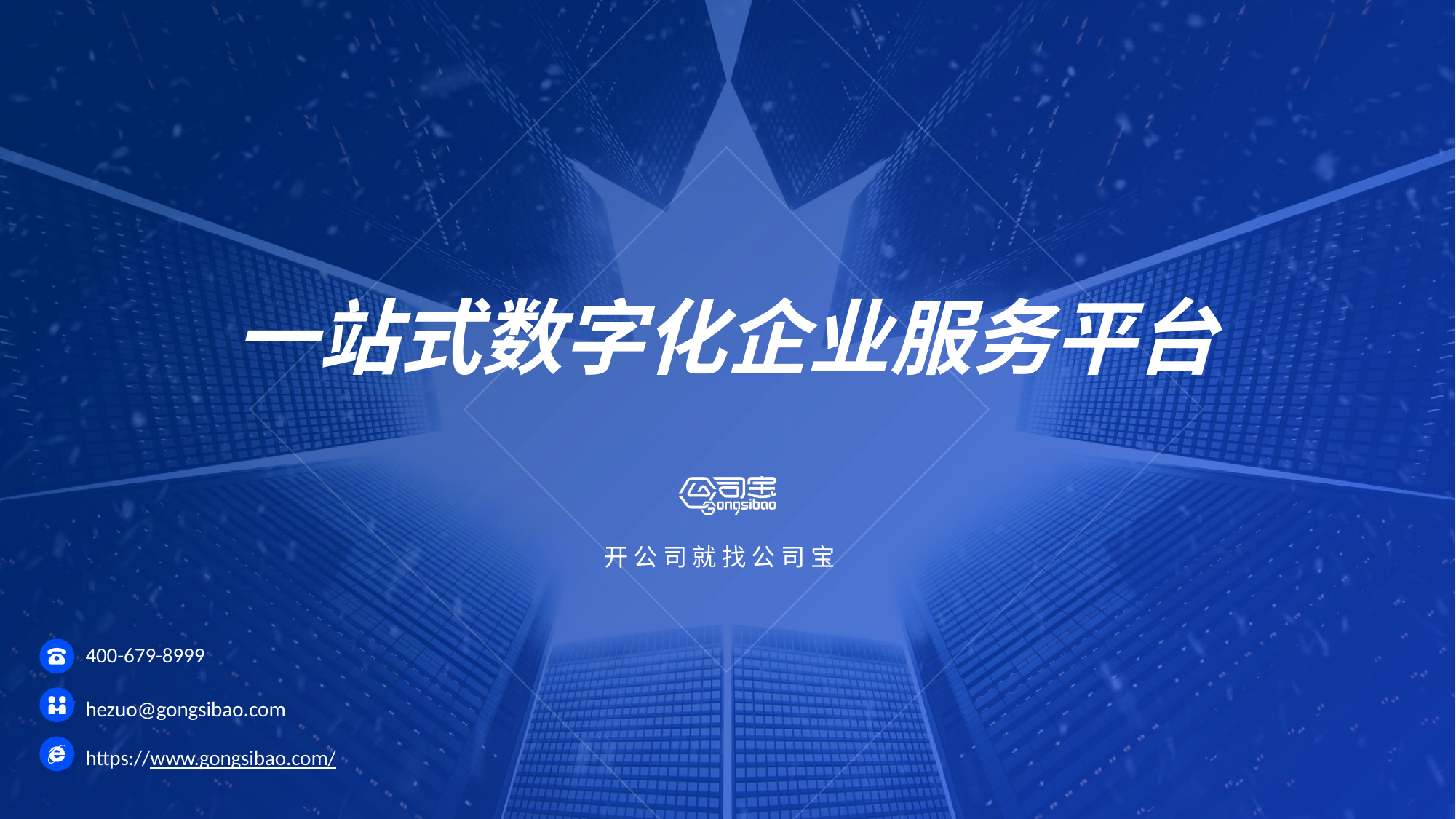

# 一站式数字化企业服务平台

开 公 司 就 找 公 司 宝

400-679-8999
hezuo@gongsibao.com  https://www.gongsibao.com/